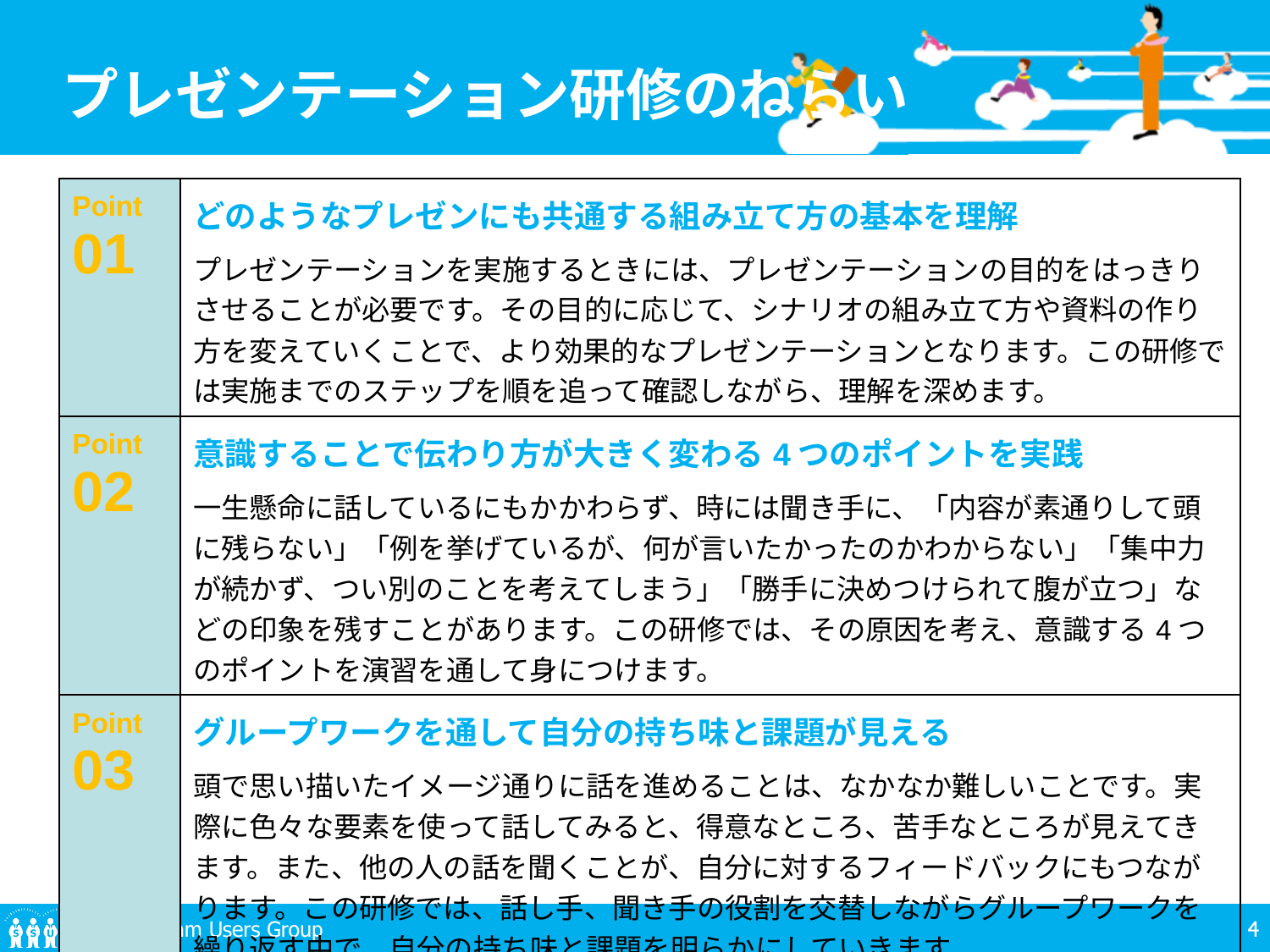

# プレゼンテーション研修のねらい
| Point 01 | どのようなプレゼンにも共通する組み立て方の基本を理解 プレゼンテーションを実施するときには、プレゼンテーションの目的をはっきりさせることが必要です。その目的に応じて、シナリオの組み立て方や資料の作り方を変えていくことで、より効果的なプレゼンテーションとなります。この研修では実施までのステップを順を追って確認しながら、理解を深めます。 |
| --- | --- |
| Point 02 | 意識することで伝わり方が大きく変わる4つのポイントを実践 一生懸命に話しているにもかかわらず、時には聞き手に、「内容が素通りして頭に残らない」「例を挙げているが、何が言いたかったのかわからない」「集中力が続かず、つい別のことを考えてしまう」「勝手に決めつけられて腹が立つ」などの印象を残すことがあります。この研修では、その原因を考え、意識する4つのポイントを演習を通して身につけます。 |
| Point 03 | グループワークを通して自分の持ち味と課題が見える 頭で思い描いたイメージ通りに話を進めることは、なかなか難しいことです。実際に色々な要素を使って話してみると、得意なところ、苦手なところが見えてきます。また、他の人の話を聞くことが、自分に対するフィードバックにもつながります。この研修では、話し手、聞き手の役割を交替しながらグループワークを繰り返す中で、自分の持ち味と課題を明らかにしていきます。 |